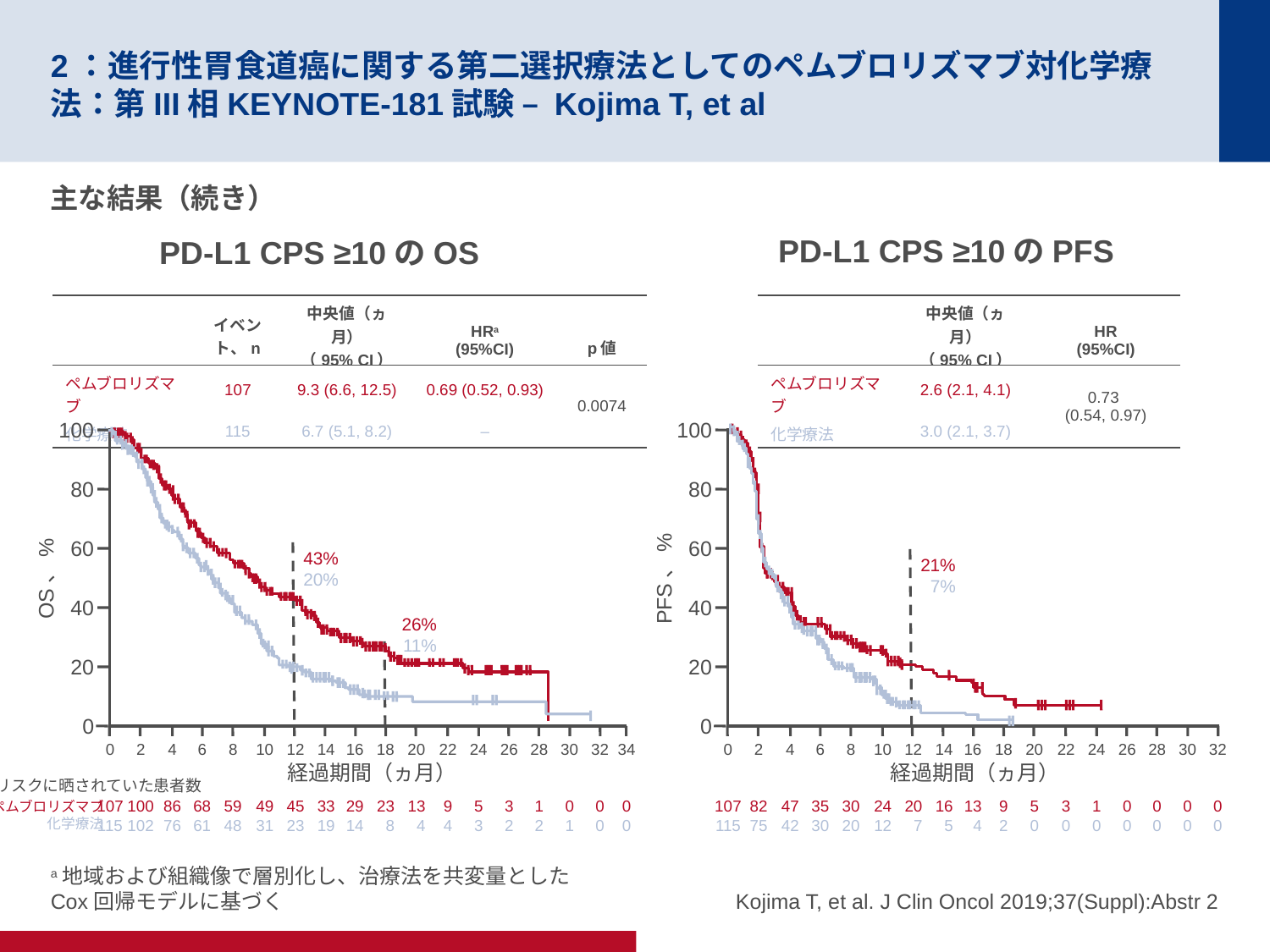

# 2：進行性胃食道癌に関する第二選択療法としてのペムブロリズマブ対化学療法：第III相KEYNOTE-181試験 – Kojima T, et al
主な結果（続き）

PD-L1 CPS ≥10のPFS
PD-L1 CPS ≥10のOS
|  | イベント、n | 中央値（ヵ月） （95% CI） | HRa (95%CI) | p値 |
| --- | --- | --- | --- | --- |
| ペムブロリズマブ | 107 | 9.3 (6.6, 12.5) | 0.69 (0.52, 0.93) | 0.0074 |
| 化学療法 | 115 | 6.7 (5.1, 8.2) | – |  |
|  | 中央値（ヵ月） （95% CI） | HR (95%CI) |
| --- | --- | --- |
| ペムブロリズマブ | 2.6 (2.1, 4.1) | 0.73 (0.54, 0.97) |
| 化学療法 | 3.0 (2.1, 3.7) |  |
100

80

60

PFS、%
40

20

0

0

107
115
2

82
75
4

47
42
6

35
30
8

30
20
10

24
12
12

20
7
14

16
5
16

13
4
18

9
2
20

5
0
22

3
0
24

1
0
26

0
0
28

0
0
30

0
0
32

0
0

21%
7%
経過期間（ヵ月）
100

80

60

OS、%
40

20

0

0

107
115
2

100
102
4

86
76
6

68
61
8

59
48
10

49
31
12

45
23
14

33
19
16

29
14
18

23
8
20

13
4
22

9
4
24

5
3
26

3
2
28

1
2
30

0
1
32

0
0
34

0
0

43%
20%
26%
11%
経過期間（ヵ月）
ペムブロリズマブ
化学療法
リスクに晒されていた患者数
a地域および組織像で層別化し、治療法を共変量としたCox回帰モデルに基づく
Kojima T, et al. J Clin Oncol 2019;37(Suppl):Abstr 2